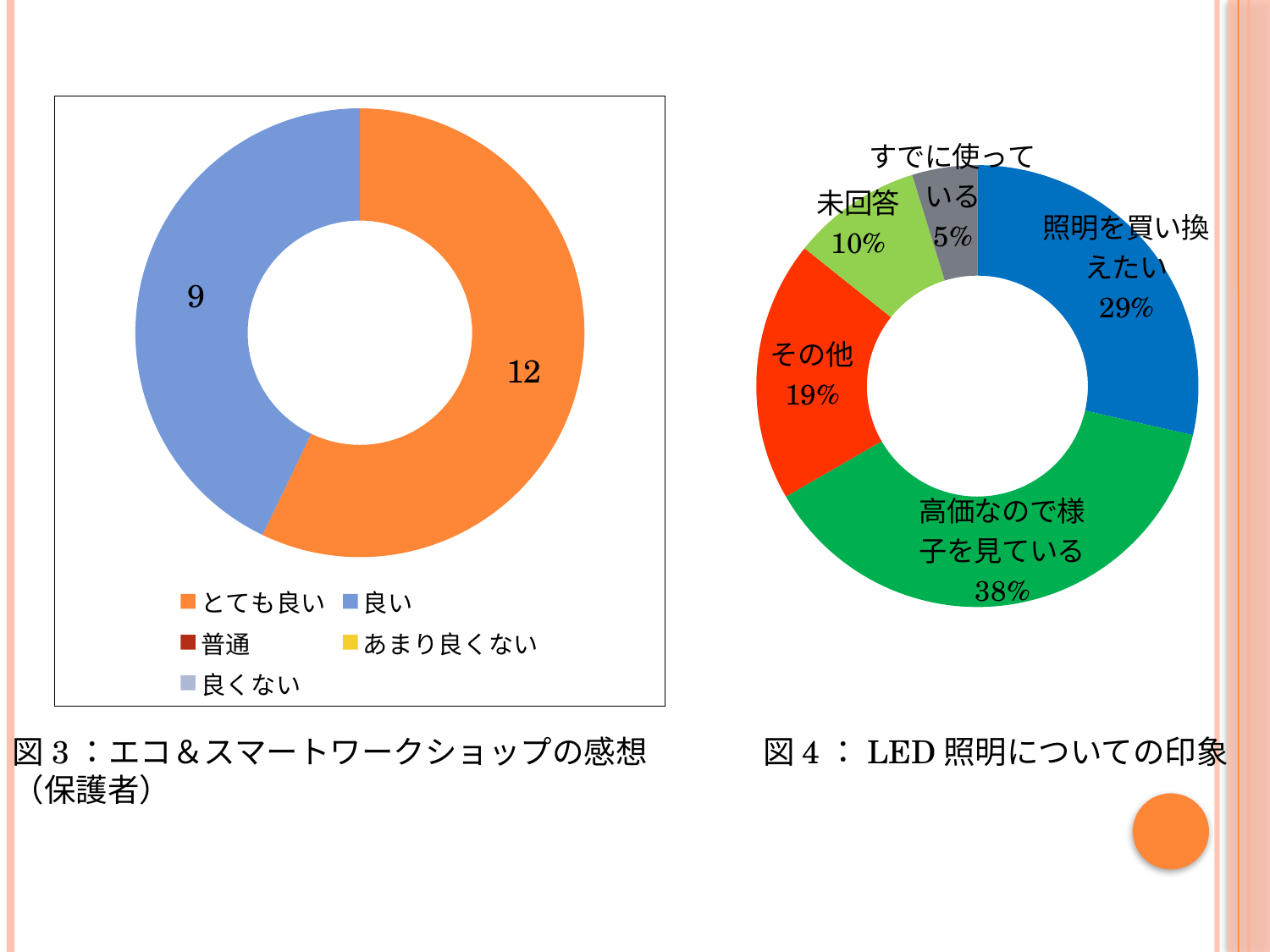

### Chart

| Category |  |
|---|---|
| とても良い | 12.0 |
| 良い | 9.0 |
| 普通 | 0.0 |
| あまり良くない | 0.0 |
| 良くない | 0.0 |

### Chart

| Category |  |
|---|---|
| 照明を買い換えたい | 6.0 |
| 高価なので様子を見ている | 8.0 |
|  | None |
| その他 | 4.0 |
| 未回答 | 2.0 |
| すでに使っている | 1.0 |
図3：エコ＆スマートワークショップの感想（保護者）

図4：LED照明についての印象